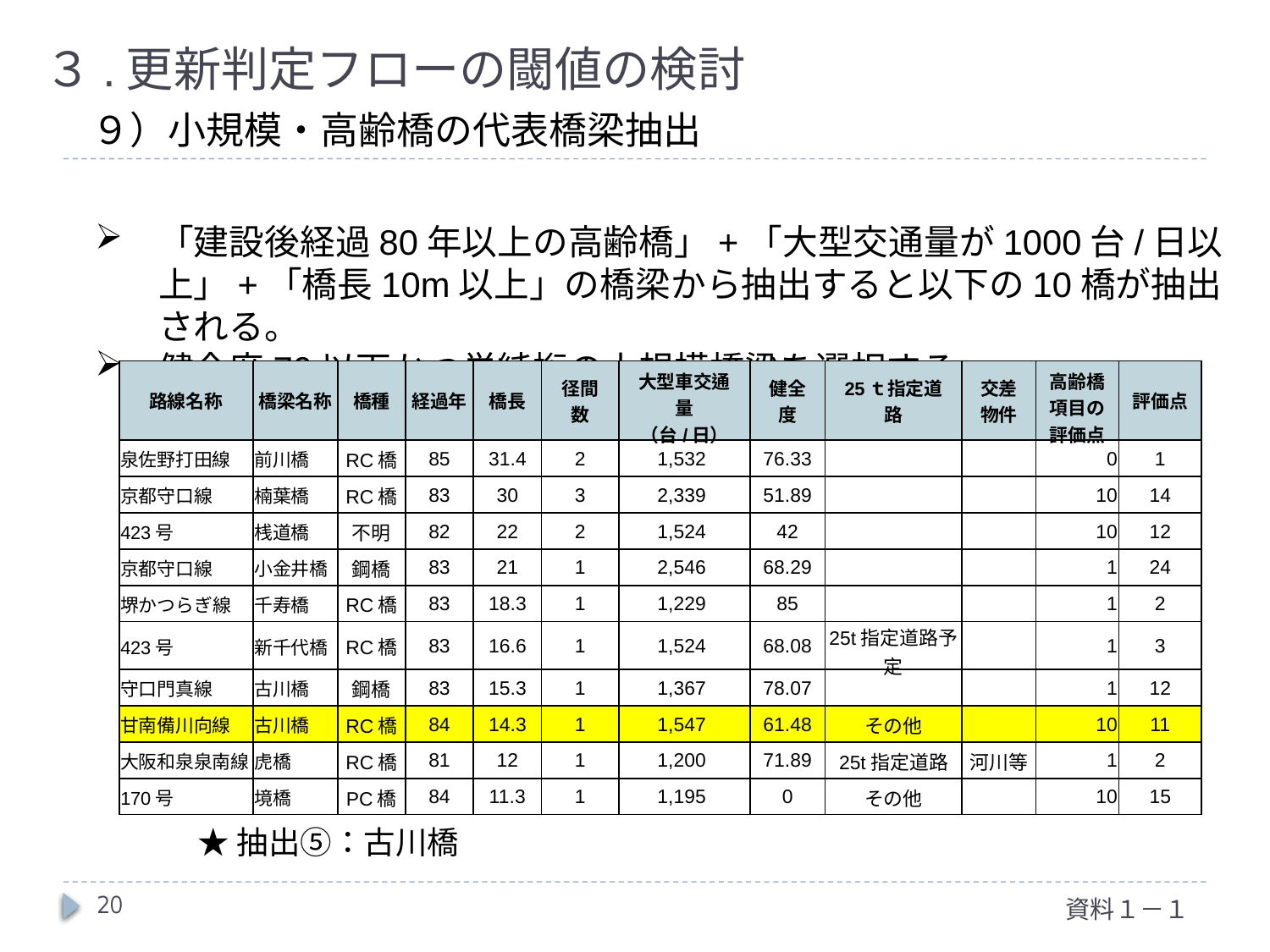

３.更新判定フローの閾値の検討
　９）小規模・高齢橋の代表橋梁抽出
「建設後経過80年以上の高齢橋」+「大型交通量が1000台/日以上」+「橋長10m以上」の橋梁から抽出すると以下の10橋が抽出される。
健全度70以下かつ単純桁の小規模橋梁を選択する。
| 路線名称 | 橋梁名称 | 橋種 | 経過年 | 橋長 | 径間数 | 大型車交通量 （台/日） | 健全度 | 25ｔ指定道路 | 交差 物件 | 高齢橋項目の評価点 | 評価点 |
| --- | --- | --- | --- | --- | --- | --- | --- | --- | --- | --- | --- |
| 泉佐野打田線 | 前川橋 | RC橋 | 85 | 31.4 | 2 | 1,532 | 76.33 |  |  | 0 | 1 |
| 京都守口線 | 楠葉橋 | RC橋 | 83 | 30 | 3 | 2,339 | 51.89 |  |  | 10 | 14 |
| 423号 | 桟道橋 | 不明 | 82 | 22 | 2 | 1,524 | 42 |  |  | 10 | 12 |
| 京都守口線 | 小金井橋 | 鋼橋 | 83 | 21 | 1 | 2,546 | 68.29 |  |  | 1 | 24 |
| 堺かつらぎ線 | 千寿橋 | RC橋 | 83 | 18.3 | 1 | 1,229 | 85 |  |  | 1 | 2 |
| 423号 | 新千代橋 | RC橋 | 83 | 16.6 | 1 | 1,524 | 68.08 | 25t指定道路予定 |  | 1 | 3 |
| 守口門真線 | 古川橋 | 鋼橋 | 83 | 15.3 | 1 | 1,367 | 78.07 |  |  | 1 | 12 |
| 甘南備川向線 | 古川橋 | RC橋 | 84 | 14.3 | 1 | 1,547 | 61.48 | その他 |  | 10 | 11 |
| 大阪和泉泉南線 | 虎橋 | RC橋 | 81 | 12 | 1 | 1,200 | 71.89 | 25t指定道路 | 河川等 | 1 | 2 |
| 170号 | 境橋 | PC橋 | 84 | 11.3 | 1 | 1,195 | 0 | その他 |  | 10 | 15 |
★抽出⑤：古川橋
20
資料１－１
近接物件の影響より、
施工検討において、特有条件の多い橋梁である